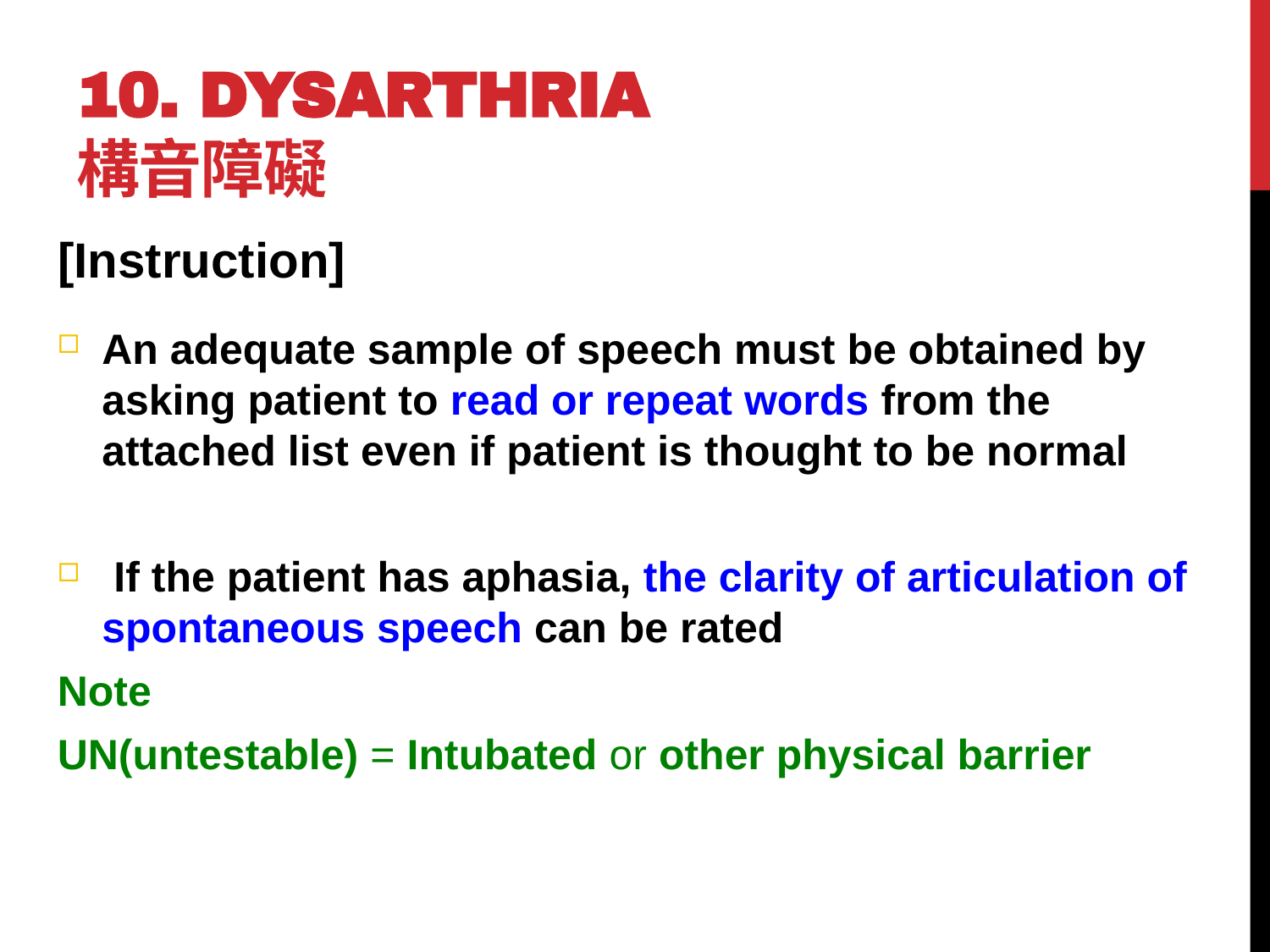

# 10. Dysarthria 構音障礙
[Instruction]

An adequate sample of speech must be obtained by asking patient to read or repeat words from the attached list even if patient is thought to be normal

 If the patient has aphasia, the clarity of articulation of spontaneous speech can be rated
Note
UN(untestable) = Intubated or other physical barrier